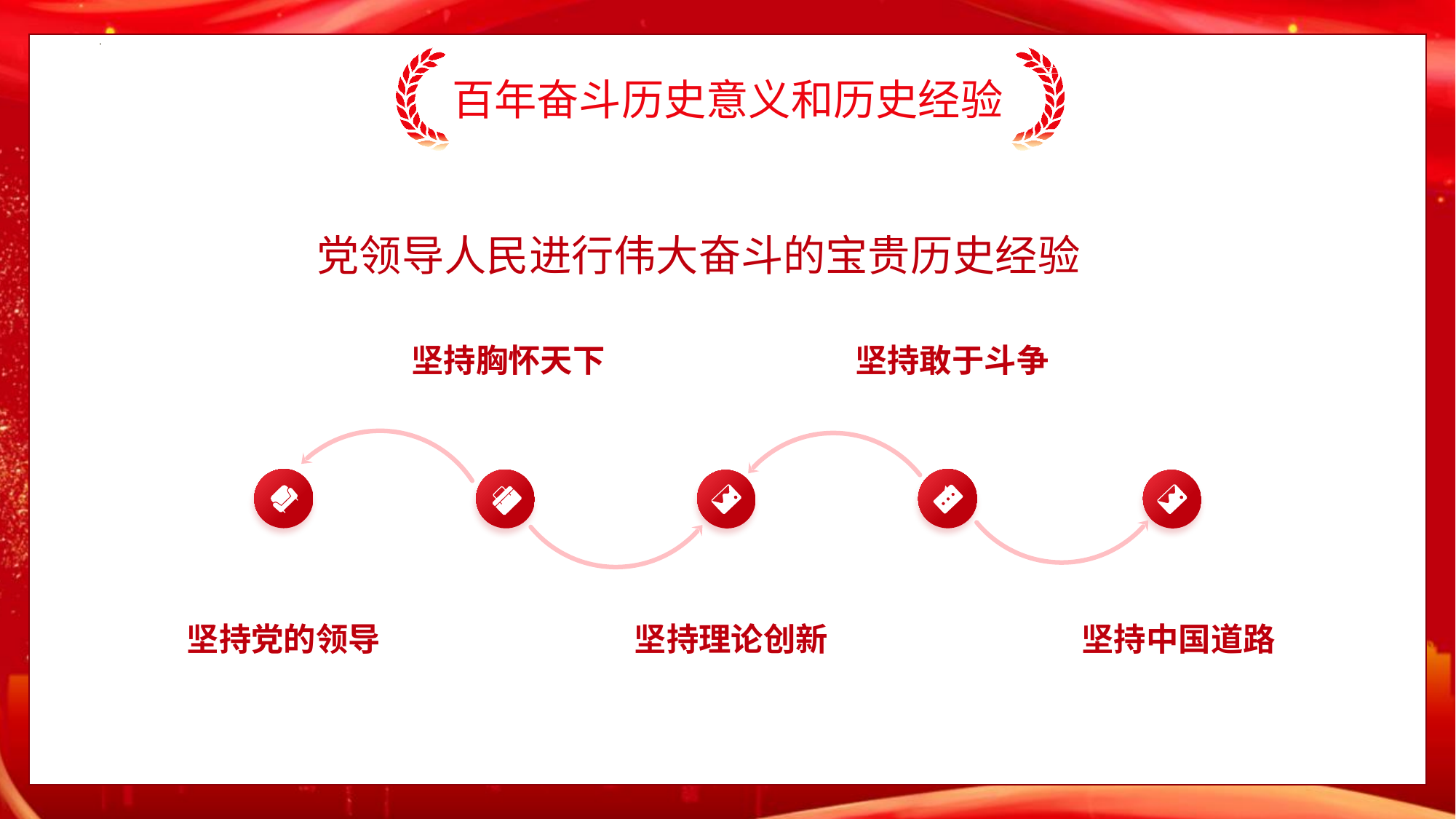

百年奋斗历史意义和历史经验

党领导人民进行伟大奋斗的宝贵历史经验
坚持胸怀天下
坚持敢于斗争

坚持党的领导
坚持理论创新
坚持中国道路